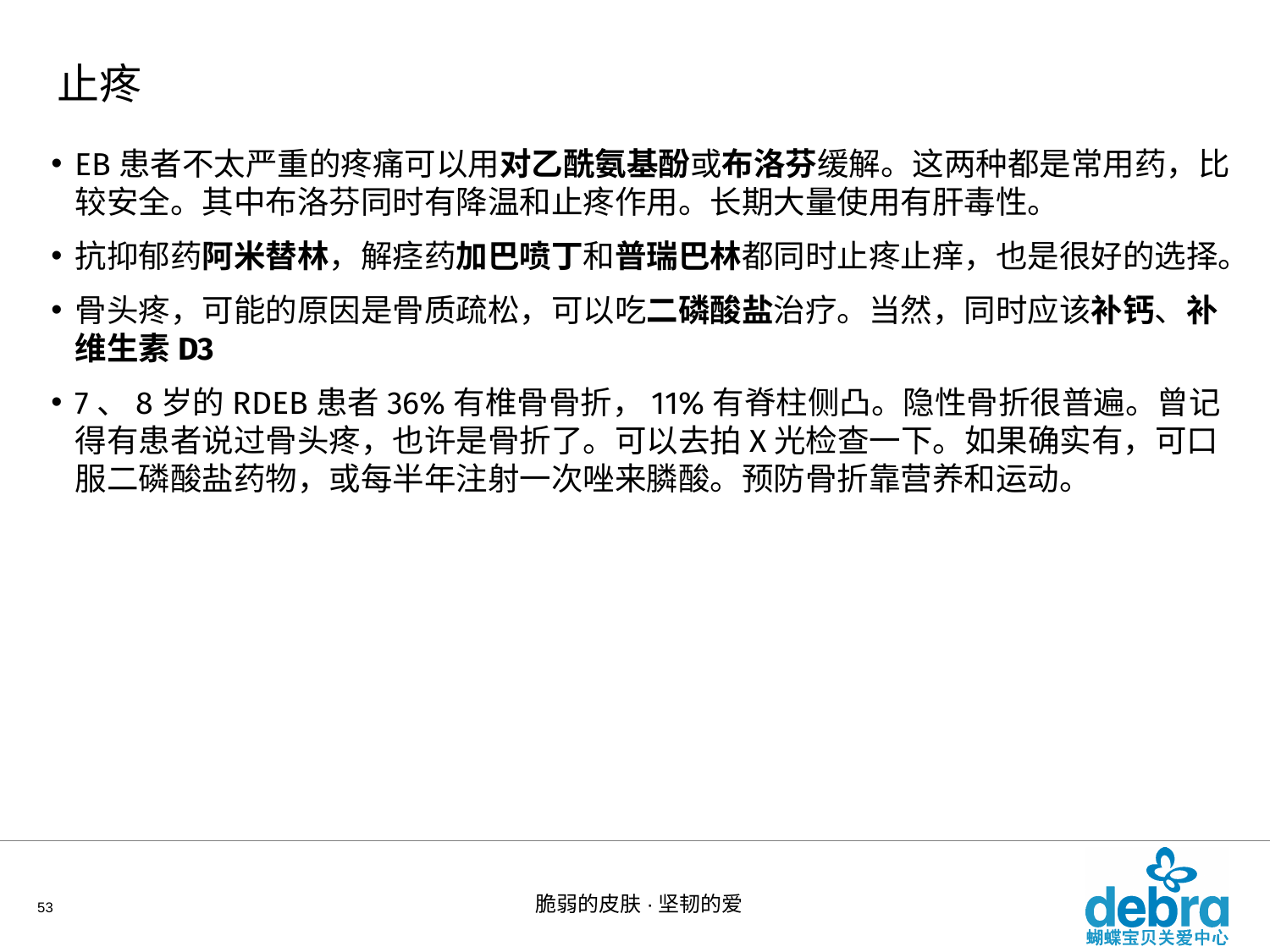

# 止疼
EB患者不太严重的疼痛可以用对乙酰氨基酚或布洛芬缓解。这两种都是常用药，比较安全。其中布洛芬同时有降温和止疼作用。长期大量使用有肝毒性。
抗抑郁药阿米替林，解痉药加巴喷丁和普瑞巴林都同时止疼止痒，也是很好的选择。
骨头疼，可能的原因是骨质疏松，可以吃二磷酸盐治疗。当然，同时应该补钙、补维生素D3
7、8岁的RDEB患者36%有椎骨骨折，11%有脊柱侧凸。隐性骨折很普遍。曾记得有患者说过骨头疼，也许是骨折了。可以去拍X光检查一下。如果确实有，可口服二磷酸盐药物，或每半年注射一次唑来膦酸。预防骨折靠营养和运动。